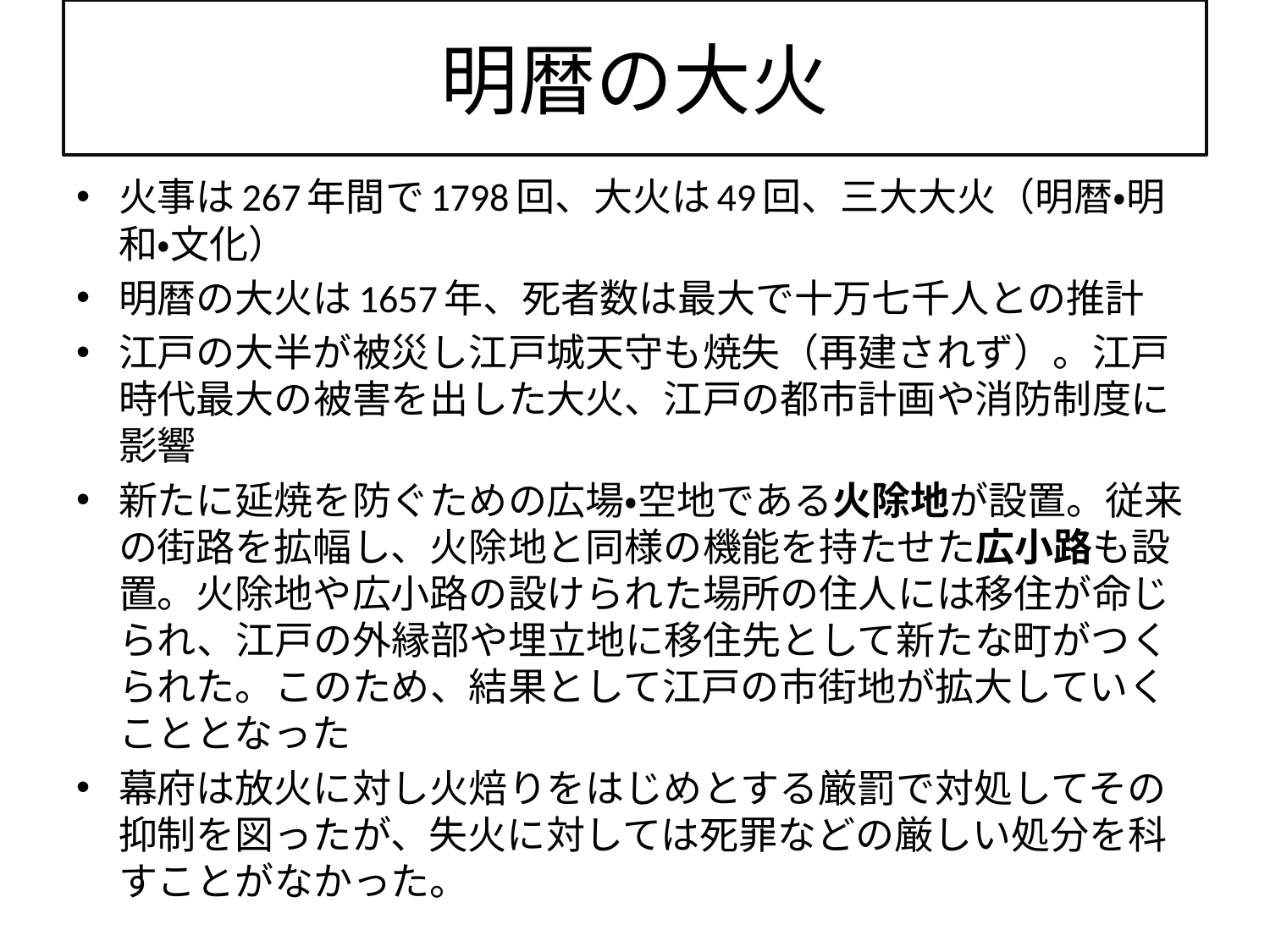

# 明暦の大火
火事は267年間で1798回、大火は49回、三大大火（明暦・明和・文化）
明暦の大火は1657年、死者数は最大で十万七千人との推計
江戸の大半が被災し江戸城天守も焼失（再建されず）。江戸時代最大の被害を出した大火、江戸の都市計画や消防制度に影響
新たに延焼を防ぐための広場・空地である火除地が設置。従来の街路を拡幅し、火除地と同様の機能を持たせた広小路も設置。火除地や広小路の設けられた場所の住人には移住が命じられ、江戸の外縁部や埋立地に移住先として新たな町がつくられた。このため、結果として江戸の市街地が拡大していくこととなった
幕府は放火に対し火焙りをはじめとする厳罰で対処してその抑制を図ったが、失火に対しては死罪などの厳しい処分を科すことがなかった。